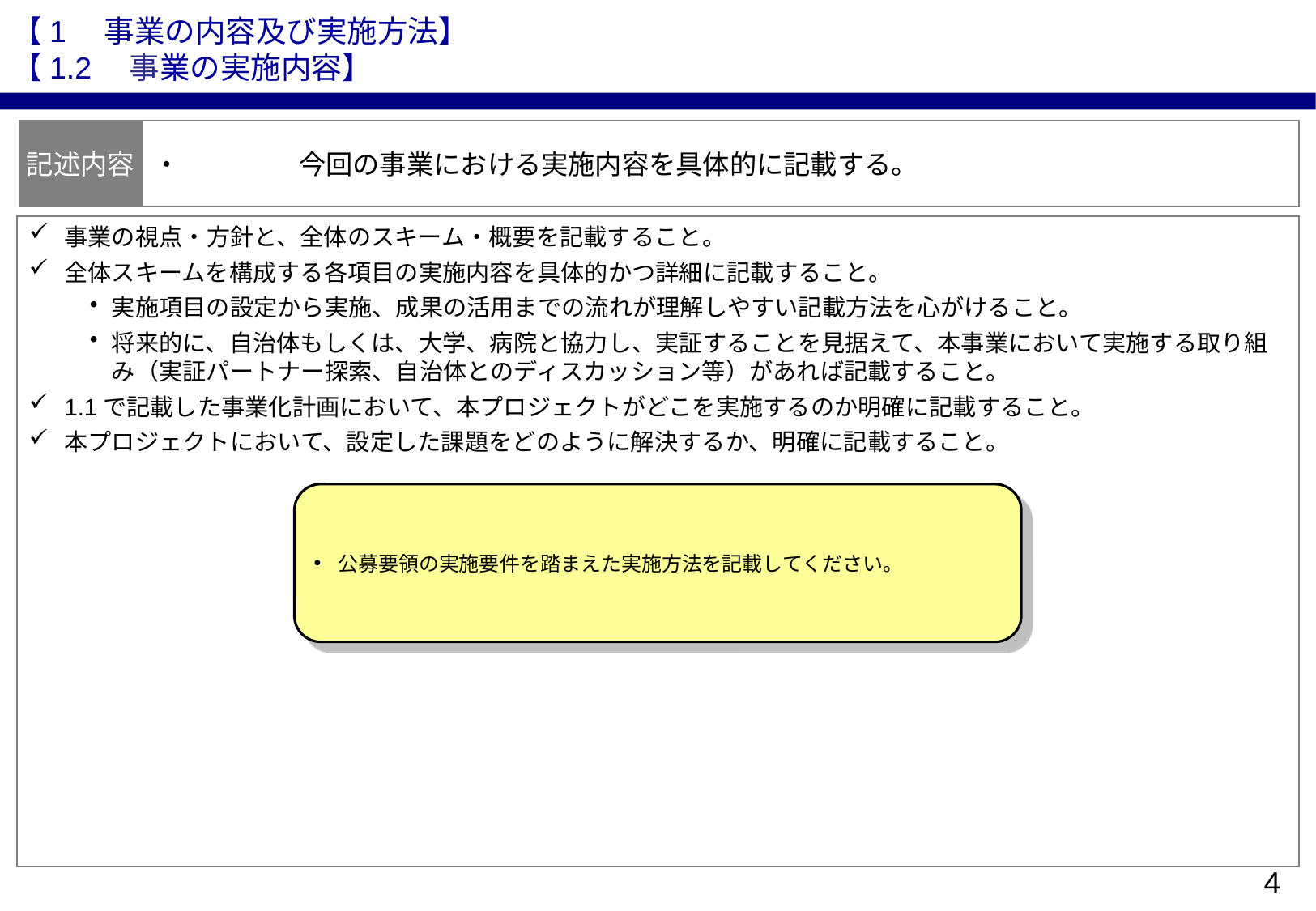

【1　事業の内容及び実施方法】
【1.2　事業の実施内容】
記述内容
・	今回の事業における実施内容を具体的に記載する。
事業の視点・方針と、全体のスキーム・概要を記載すること。
全体スキームを構成する各項目の実施内容を具体的かつ詳細に記載すること。
実施項目の設定から実施、成果の活用までの流れが理解しやすい記載方法を心がけること。
将来的に、自治体もしくは、大学、病院と協力し、実証することを見据えて、本事業において実施する取り組み（実証パートナー探索、自治体とのディスカッション等）があれば記載すること。
1.1で記載した事業化計画において、本プロジェクトがどこを実施するのか明確に記載すること。
本プロジェクトにおいて、設定した課題をどのように解決するか、明確に記載すること。
公募要領の実施要件を踏まえた実施方法を記載してください。